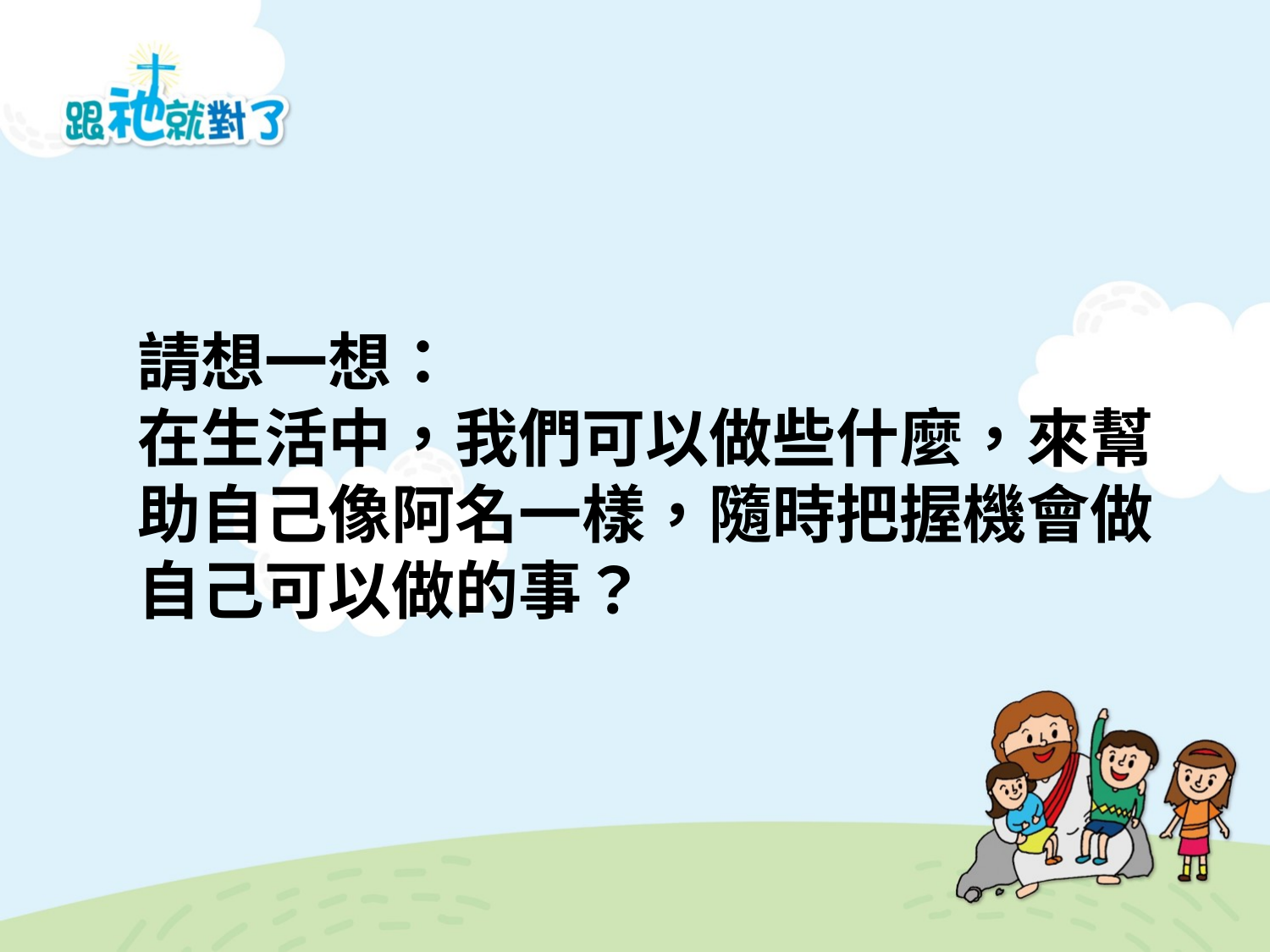

請想一想：
在生活中，我們可以做些什麼，來幫助自己像阿名一樣，隨時把握機會做自己可以做的事？